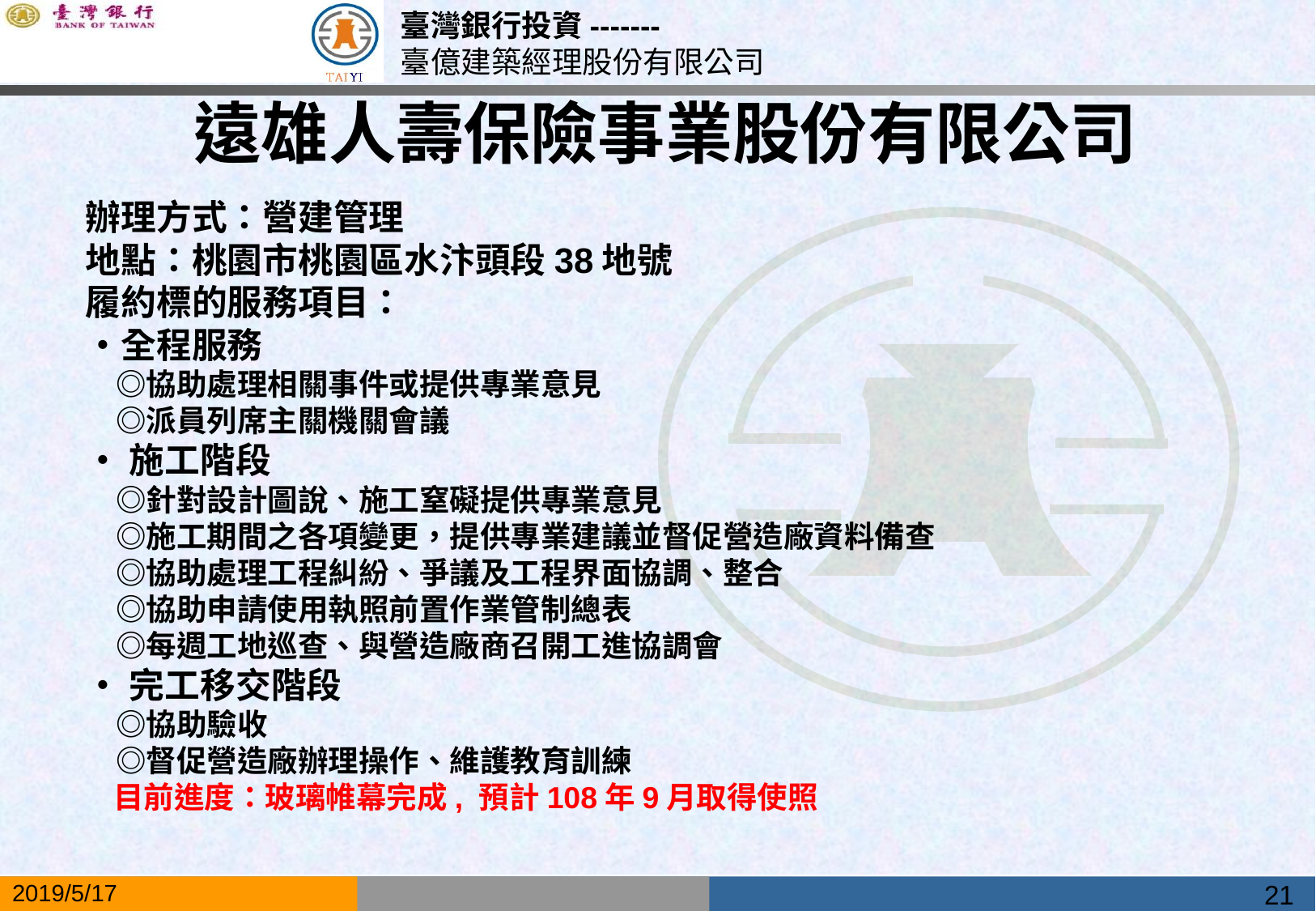

遠雄人壽保險事業股份有限公司
辦理方式：營建管理
地點：桃園市桃園區水汴頭段38地號
履約標的服務項目：
‧全程服務
　◎協助處理相關事件或提供專業意見
　◎派員列席主關機關會議
‧施工階段
　◎針對設計圖說、施工窒礙提供專業意見
　◎施工期間之各項變更，提供專業建議並督促營造廠資料備查
　◎協助處理工程糾紛、爭議及工程界面協調、整合
　◎協助申請使用執照前置作業管制總表
　◎每週工地巡查、與營造廠商召開工進協調會
‧完工移交階段
　◎協助驗收
　◎督促營造廠辦理操作、維護教育訓練
   目前進度：玻璃帷幕完成, 預計108年9月取得使照

21
2019/5/17